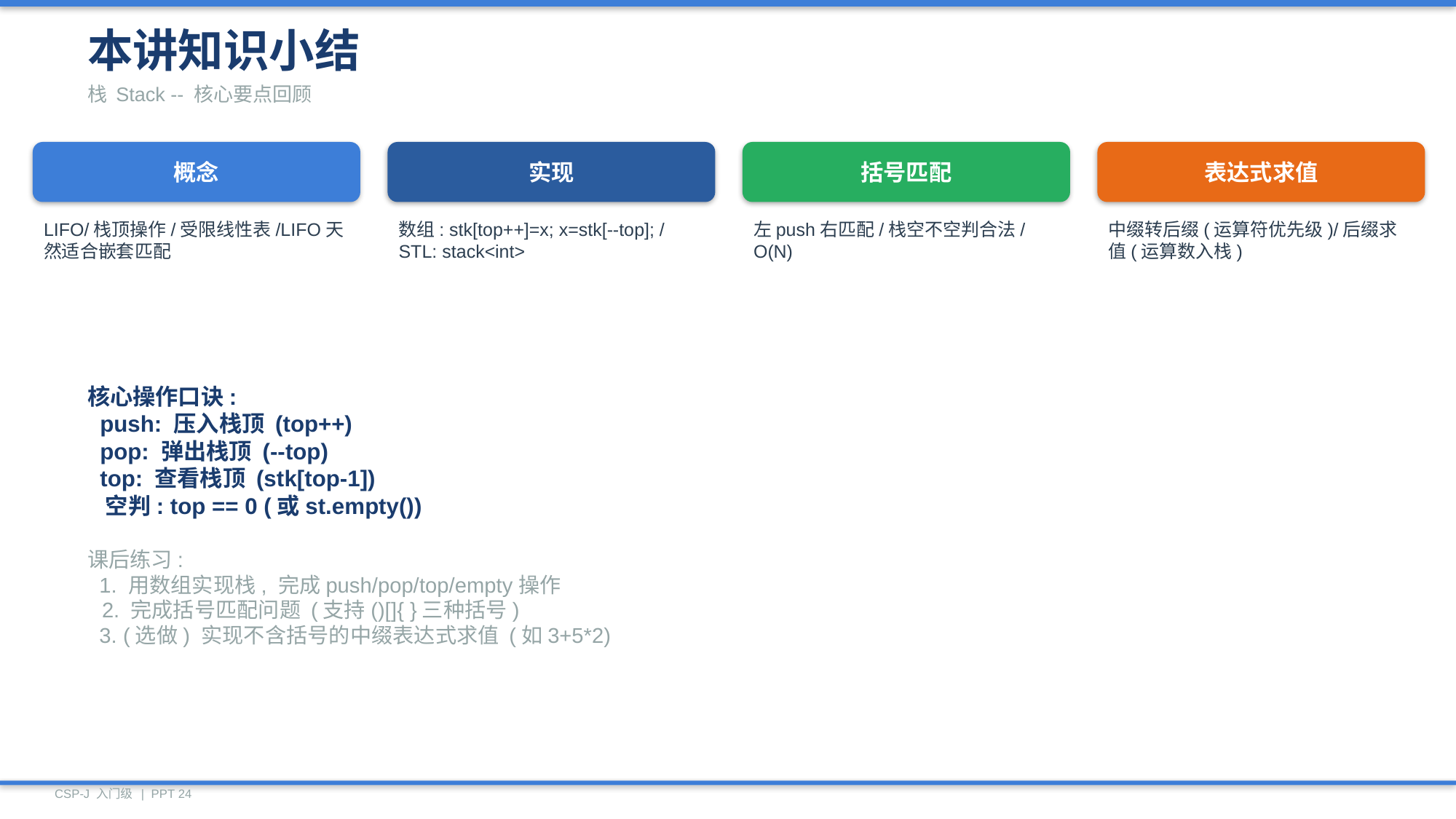

本讲知识小结
栈 Stack -- 核心要点回顾
概念
实现
括号匹配
表达式求值
LIFO/栈顶操作/受限线性表/LIFO天然适合嵌套匹配
数组: stk[top++]=x; x=stk[--top]; / STL: stack<int>
左push右匹配/栈空不空判合法/O(N)
中缀转后缀(运算符优先级)/后缀求值(运算数入栈)
核心操作口诀:
  push: 压入栈顶 (top++)
  pop: 弹出栈顶 (--top)
  top: 查看栈顶 (stk[top-1])
  空判: top == 0 (或st.empty())
课后练习:
  1. 用数组实现栈, 完成push/pop/top/empty操作
  2. 完成括号匹配问题 (支持()[]{ }三种括号)
  3. (选做) 实现不含括号的中缀表达式求值 (如3+5*2)

CSP-J 入门级  |  PPT 24